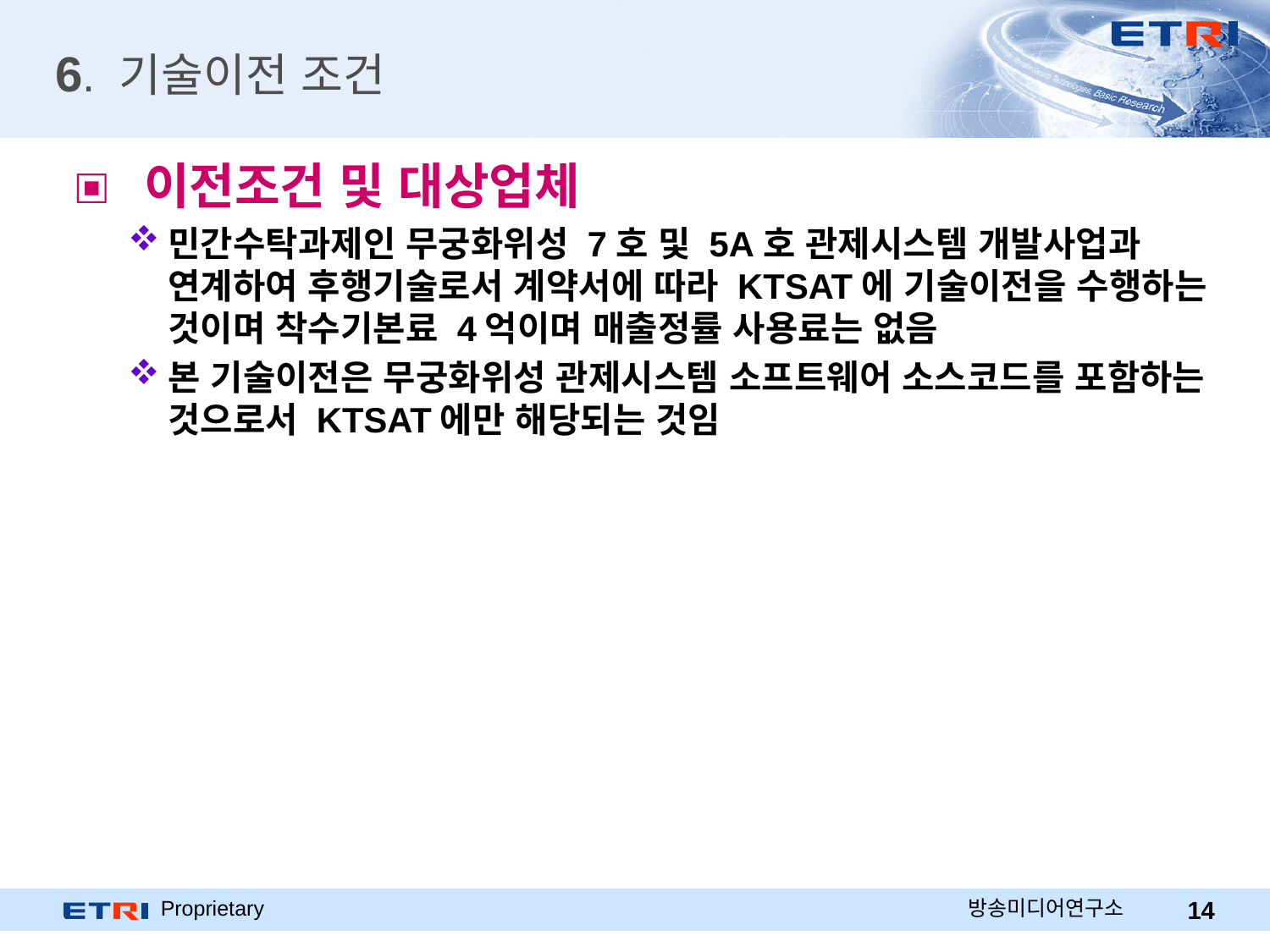

# 6. 기술이전 조건
 이전조건 및 대상업체
민간수탁과제인 무궁화위성 7호 및 5A호 관제시스템 개발사업과 연계하여 후행기술로서 계약서에 따라 KTSAT에 기술이전을 수행하는 것이며 착수기본료 4억이며 매출정률 사용료는 없음
본 기술이전은 무궁화위성 관제시스템 소프트웨어 소스코드를 포함하는 것으로서 KTSAT에만 해당되는 것임
방송미디어연구소
14